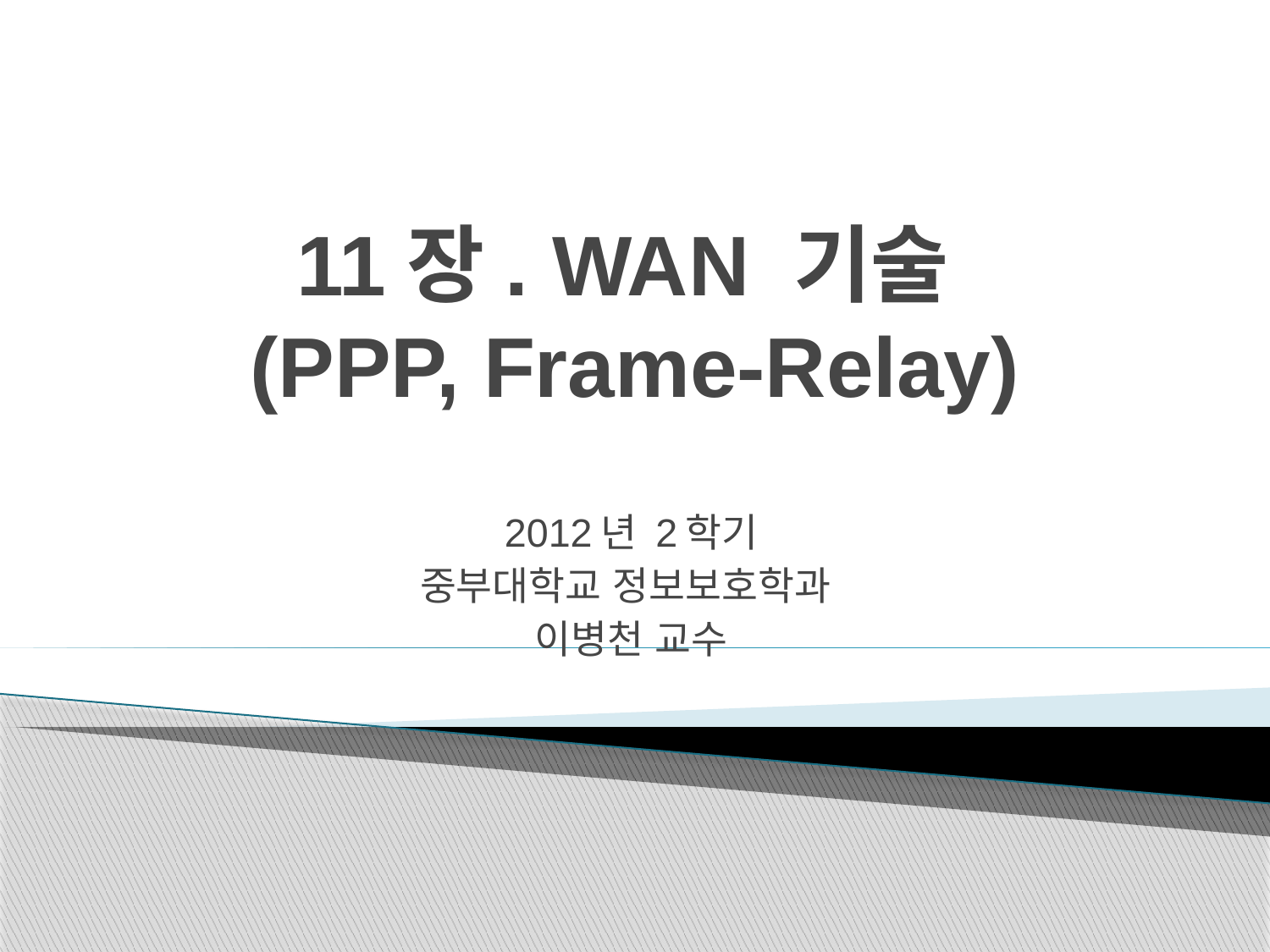

# 11장. WAN 기술 (PPP, Frame-Relay)
2012년 2학기
중부대학교 정보보호학과
이병천 교수